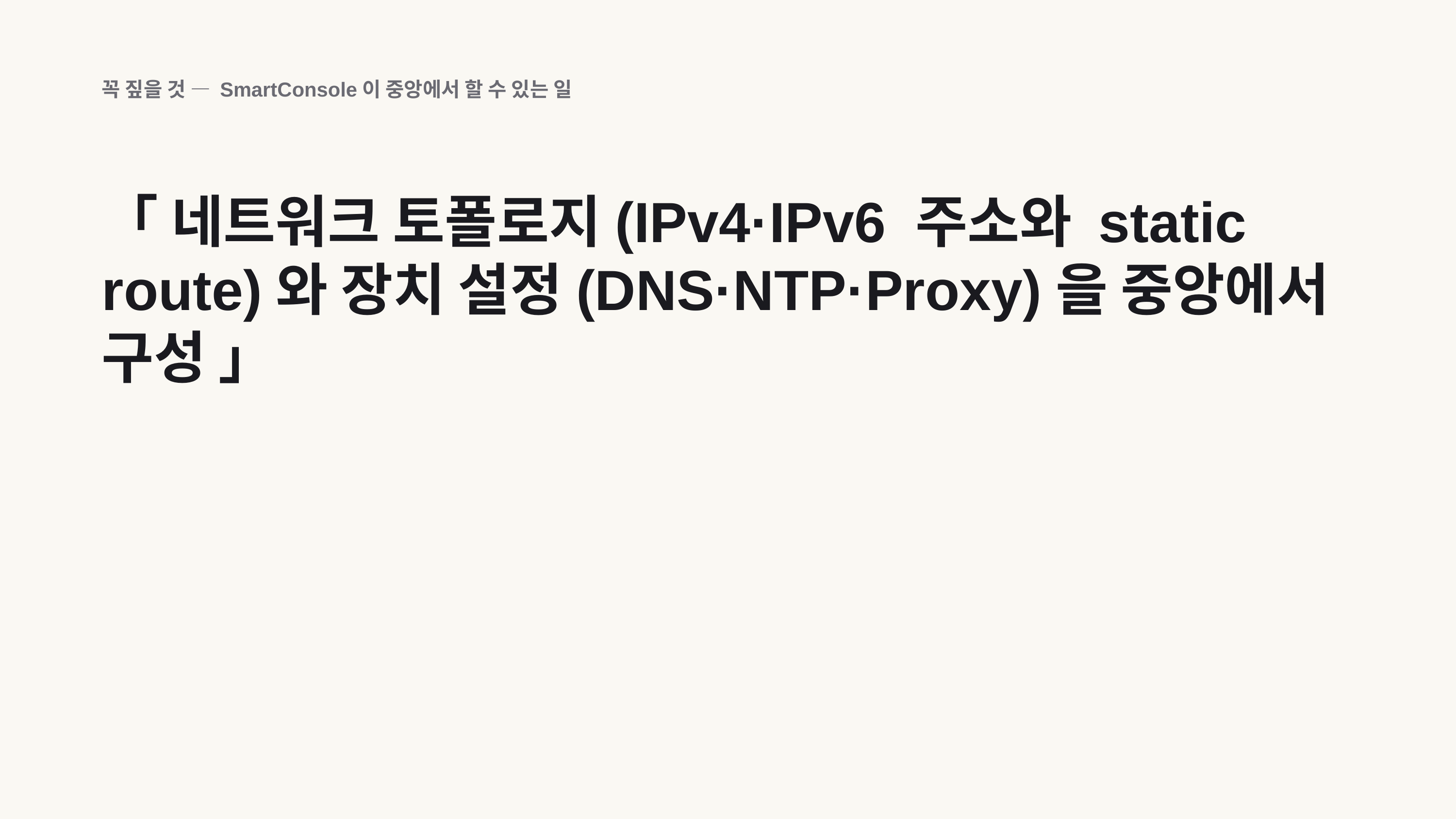

꼭 짚을 것 — SmartConsole이 중앙에서 할 수 있는 일
「 네트워크 토폴로지(IPv4·IPv6 주소와 static route)와 장치 설정(DNS·NTP·Proxy)을 중앙에서 구성 」